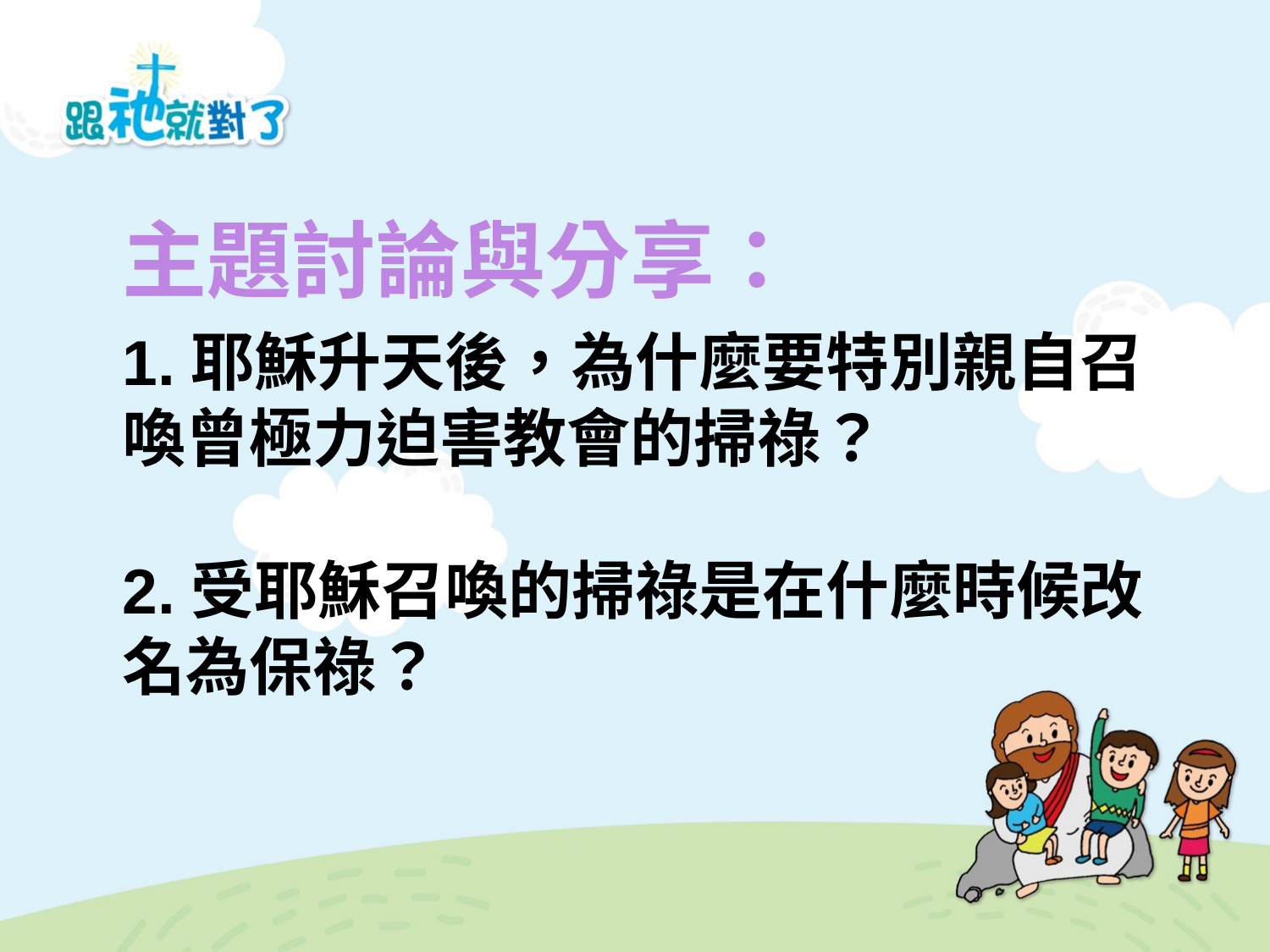

主題討論與分享：
1.耶穌升天後，為什麼要特別親自召喚曾極力迫害教會的掃祿？

2.受耶穌召喚的掃祿是在什麼時候改名為保祿？